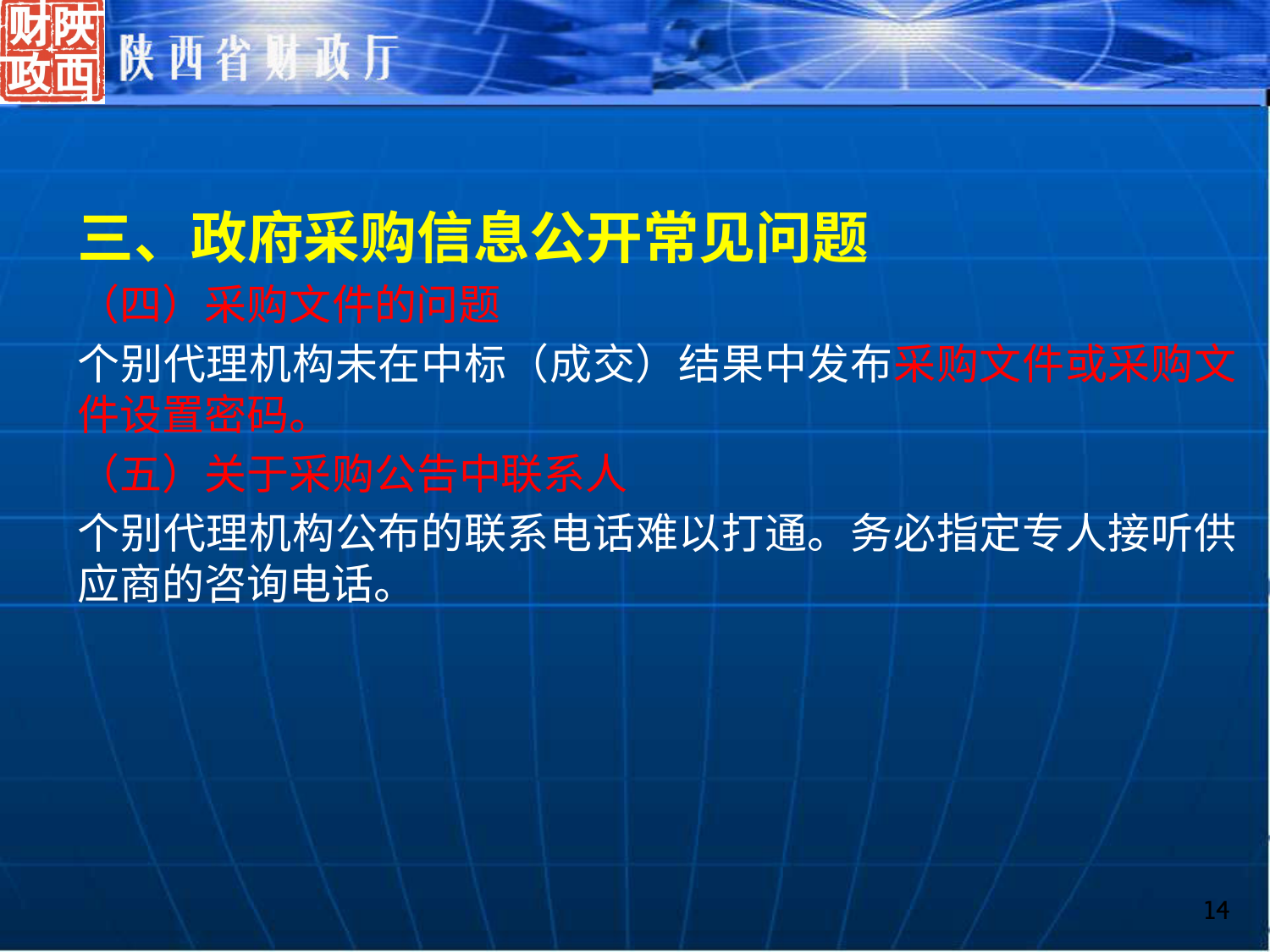

三、政府采购信息公开常见问题
（四）采购文件的问题
个别代理机构未在中标（成交）结果中发布采购文件或采购文件设置密码。
（五）关于采购公告中联系人
个别代理机构公布的联系电话难以打通。务必指定专人接听供应商的咨询电话。

14